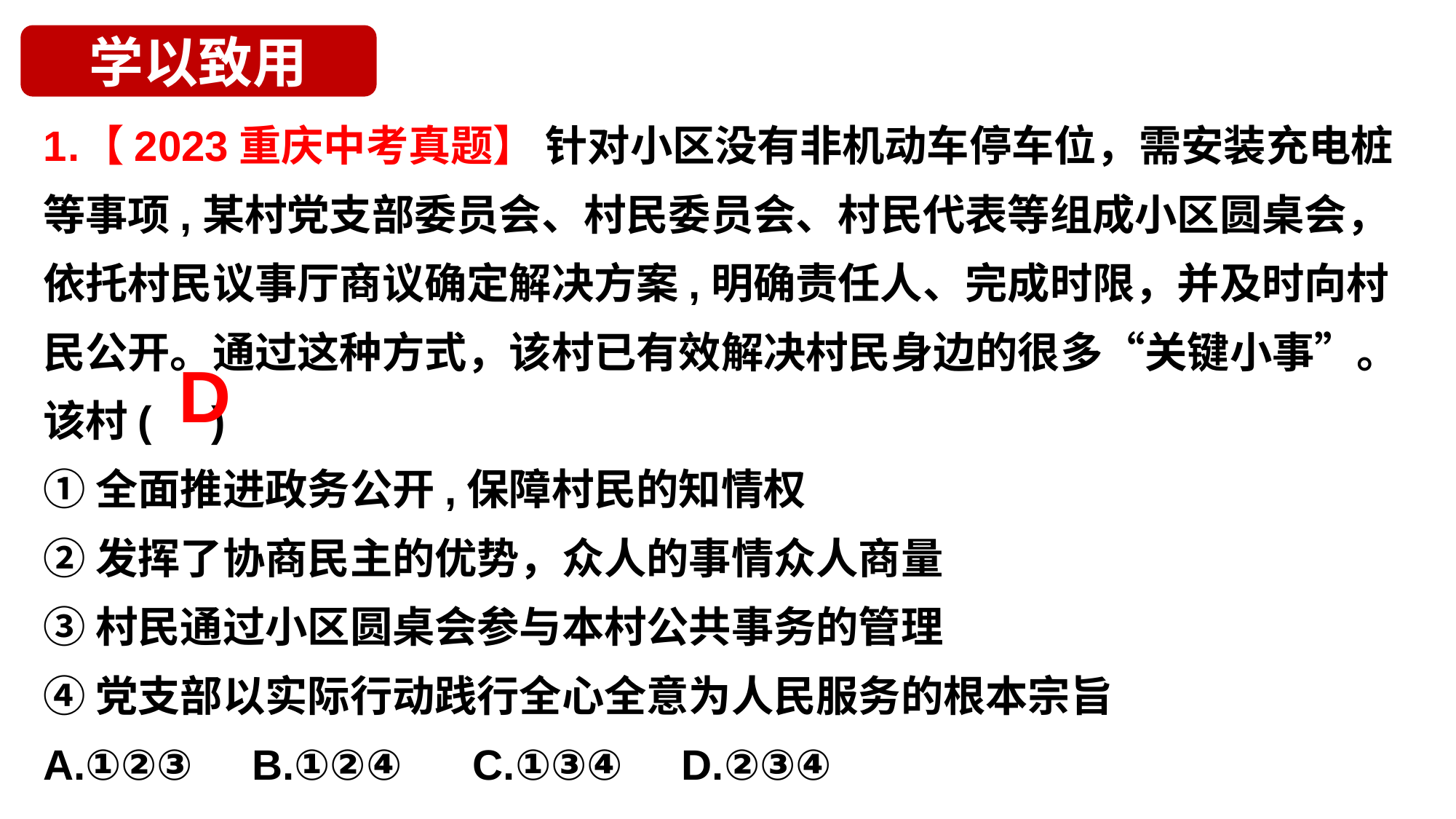

学以致用
【2023重庆中考真题】 针对小区没有非机动车停车位，需安装充电桩等事项,某村党支部委员会、村民委员会、村民代表等组成小区圆桌会，依托村民议事厅商议确定解决方案,明确责任人、完成时限，并及时向村民公开。通过这种方式，该村已有效解决村民身边的很多“关键小事”。该村(     )
①全面推进政务公开,保障村民的知情权
②发挥了协商民主的优势，众人的事情众人商量
③村民通过小区圆桌会参与本村公共事务的管理
④党支部以实际行动践行全心全意为人民服务的根本宗旨
A.①②③     B.①②④      C.①③④     D.②③④
D